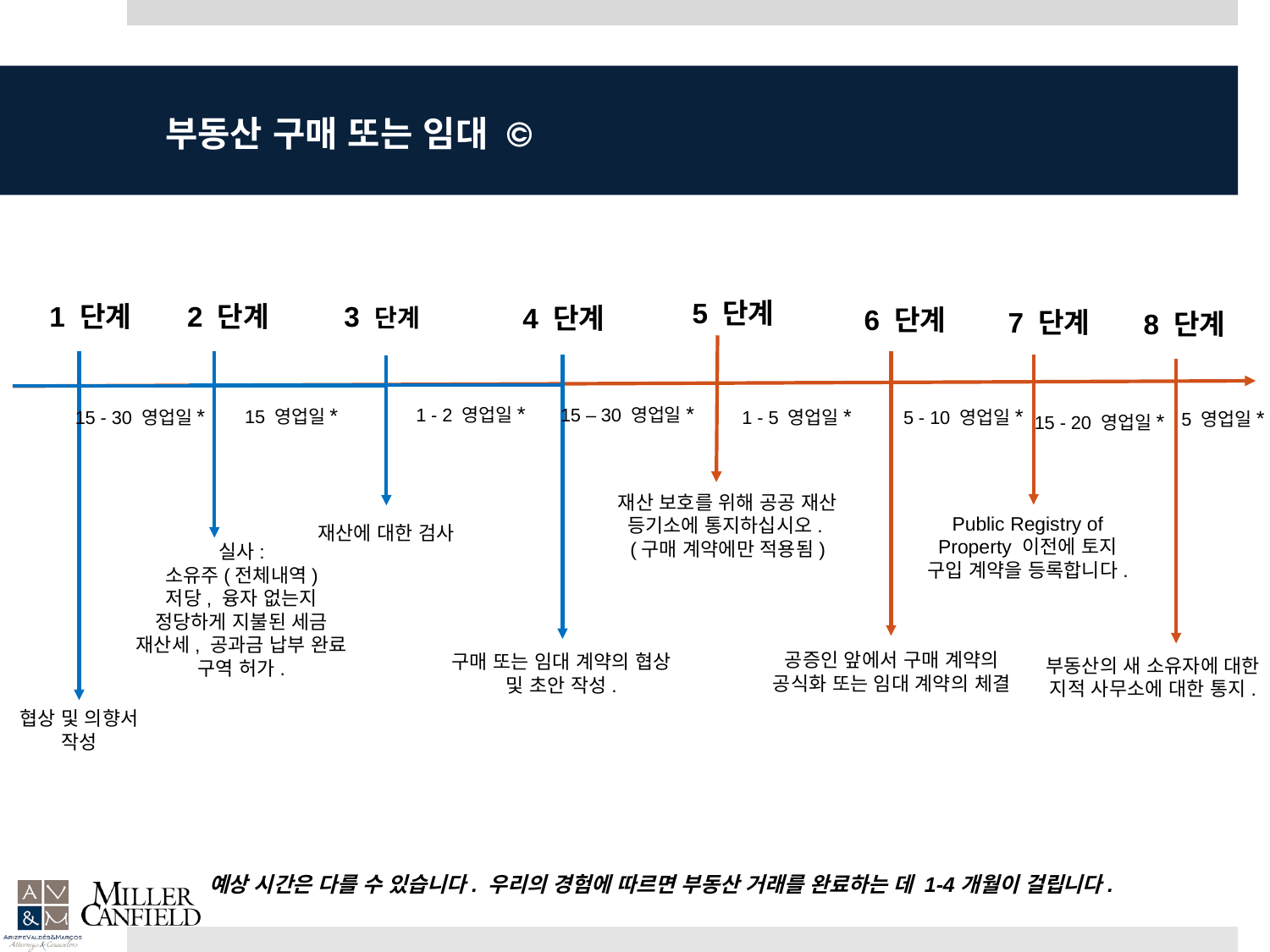

# 부동산 구매 또는 임대 ©
5 단계
3 단계
1 단계
2 단계
4 단계
6 단계
7 단계
8 단계
1 - 2 영업일*
15 – 30 영업일*
15 영업일*
1 - 5 영업일*
15 - 30 영업일*
5 - 10 영업일*
5 영업일*
15 - 20 영업일*
재산 보호를 위해 공공 재산 등기소에 통지하십시오.
(구매 계약에만 적용됨)
Public Registry of Property 이전에 토지 구입 계약을 등록합니다.
재산에 대한 검사
실사:
소유주(전체내역)
저당, 융자 없는지
정당하게 지불된 세금 재산세, 공과금 납부 완료
구역 허가.
공증인 앞에서 구매 계약의 공식화 또는 임대 계약의 체결
구매 또는 임대 계약의 협상 및 초안 작성.
부동산의 새 소유자에 대한 지적 사무소에 대한 통지.
협상 및 의향서 작성
예상 시간은 다를 수 있습니다. 우리의 경험에 따르면 부동산 거래를 완료하는 데 1-4개월이 걸립니다.